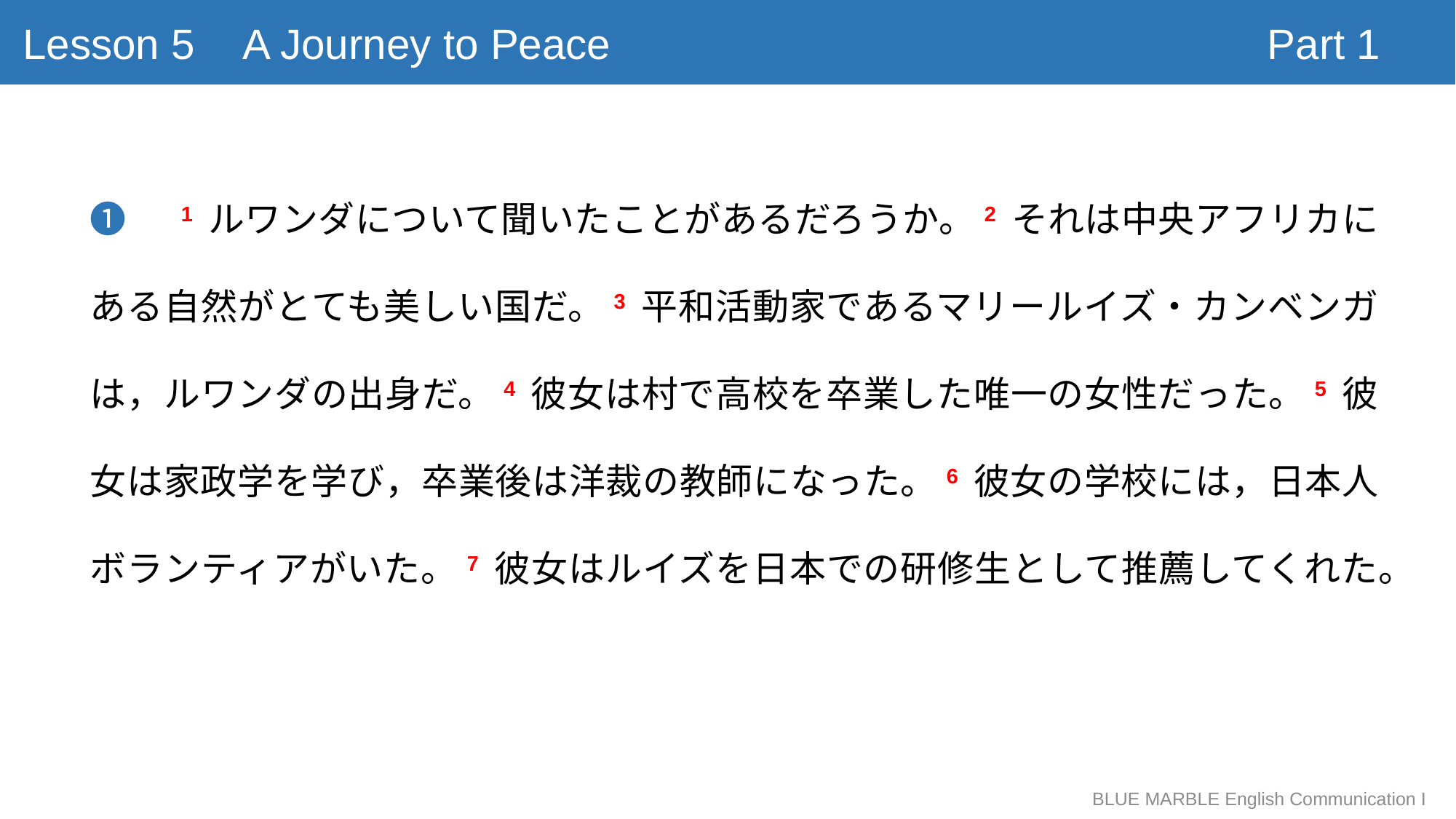

Lesson 5    A Journey to Peace　　　　　　　　　　　　　　　Part 1
❶　1 ルワンダについて聞いたことがあるだろうか。2 それは中央アフリカにある自然がとても美しい国だ。3 平和活動家であるマリールイズ・カンベンガは，ルワンダの出身だ。4 彼女は村で高校を卒業した唯一の女性だった。5 彼女は家政学を学び，卒業後は洋裁の教師になった。6 彼女の学校には，日本人ボランティアがいた。7 彼女はルイズを日本での研修生として推薦してくれた。
BLUE MARBLE English Communication I